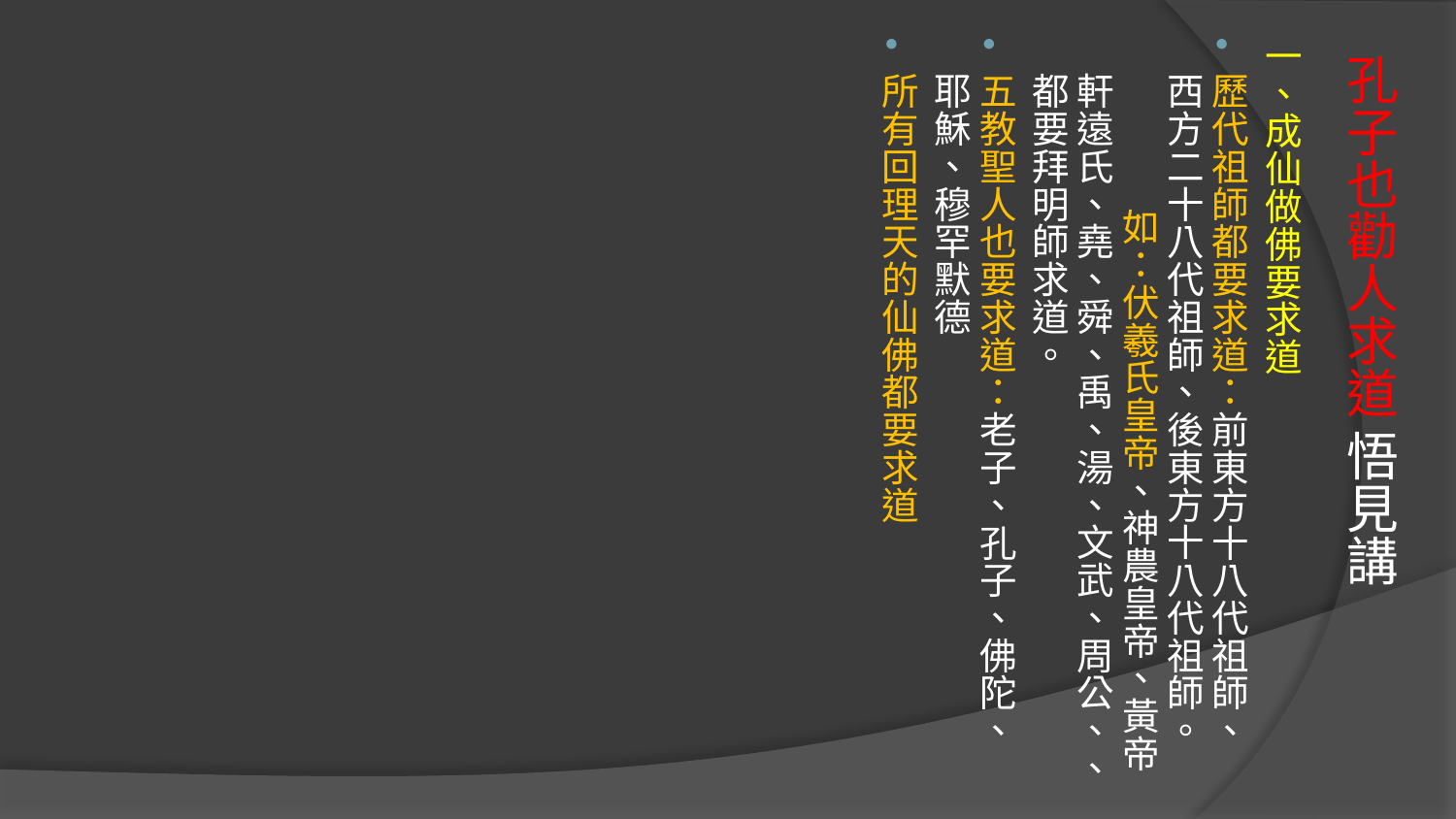

一、成仙做佛要求道
歷代祖師都要求道：前東方十八代祖師、西方二十八代祖師、後東方十八代祖師。                     如：伏羲氏皇帝、神農皇帝、黃帝軒遠氏、堯、舜、禹、湯、文武、周公、、都要拜明師求道。
五教聖人也要求道：老子、孔子、佛陀、耶穌、穆罕默德
所有回理天的仙佛都要求道

# 孔子也勸人求道 悟見講